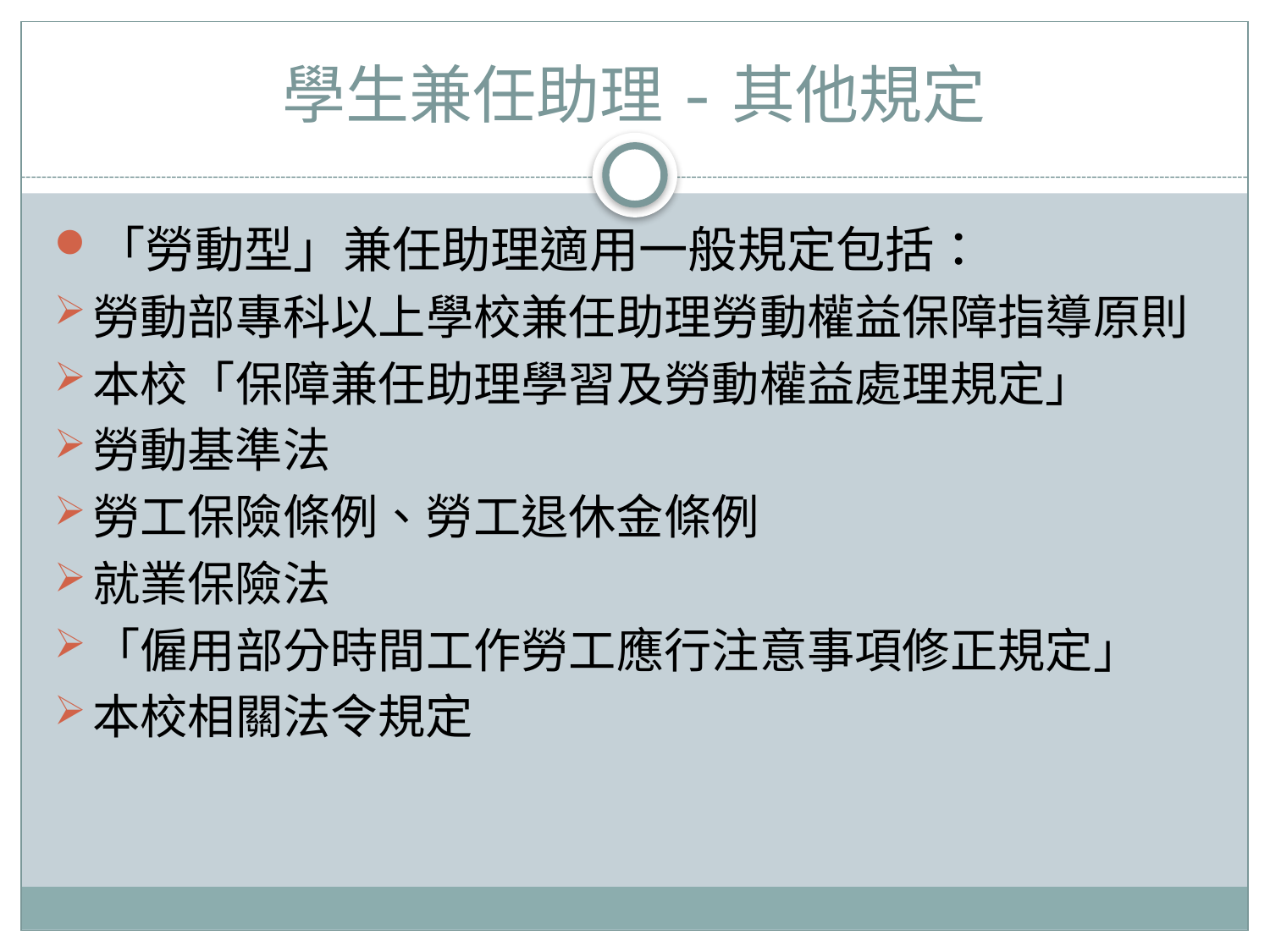

# 學生兼任助理-其他規定
「勞動型」兼任助理適用一般規定包括：
勞動部專科以上學校兼任助理勞動權益保障指導原則
本校「保障兼任助理學習及勞動權益處理規定」
勞動基準法
勞工保險條例、勞工退休金條例
就業保險法
「僱用部分時間工作勞工應行注意事項修正規定」
本校相關法令規定